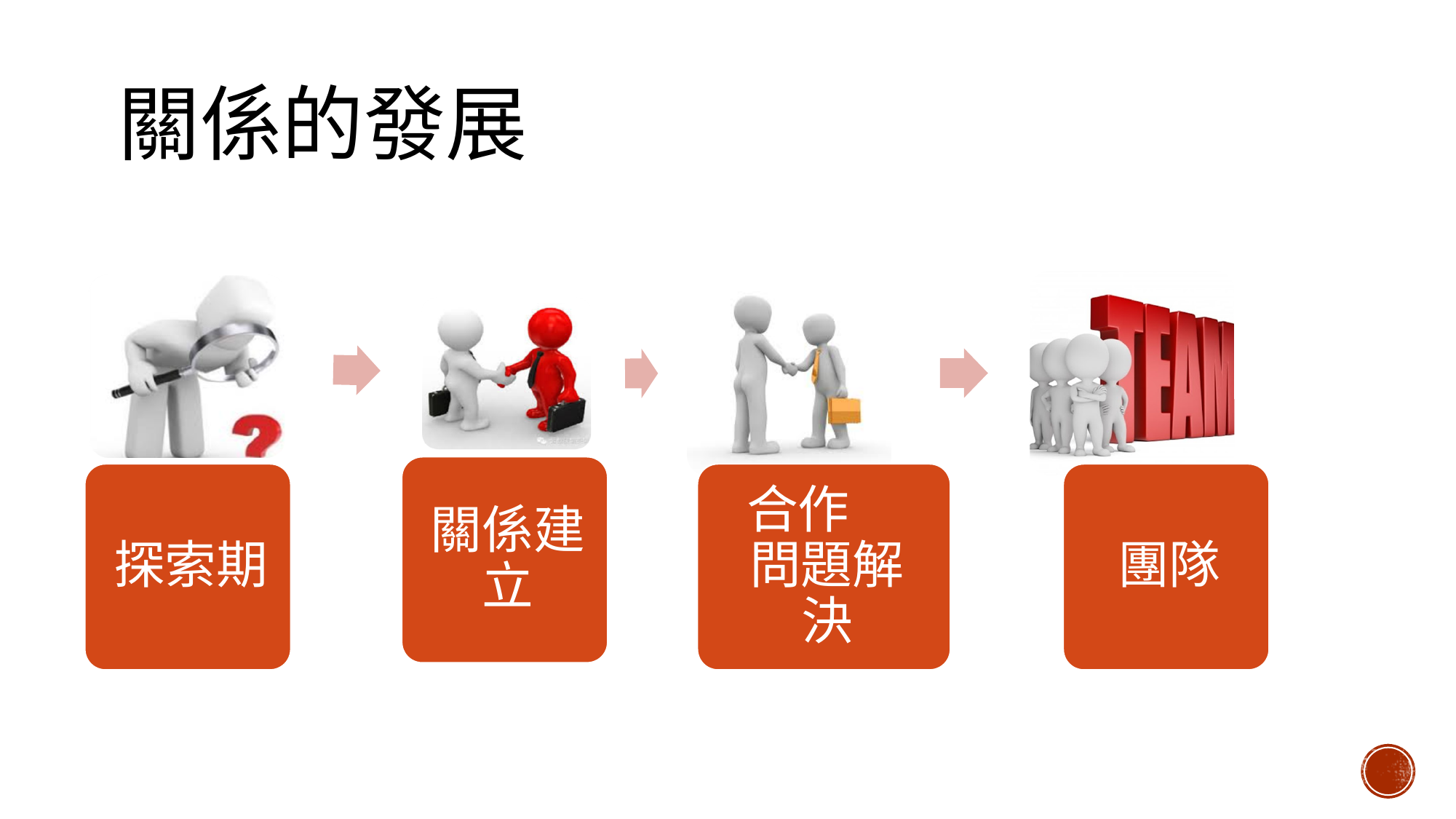

# 關係的發展
探索期

關係建立

合作      問題解決

團隊